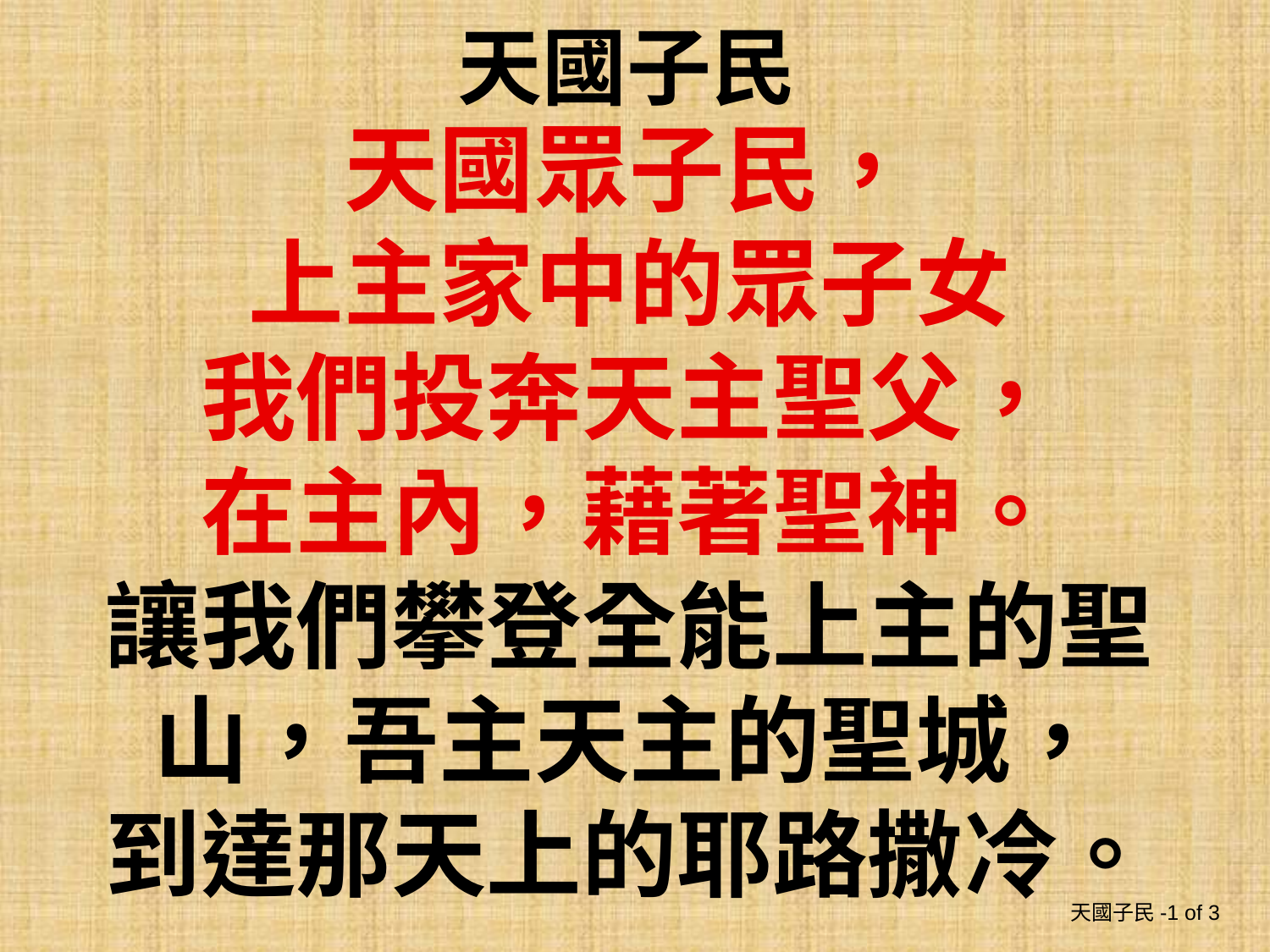

天國子民
天國眾子民，
上主家中的眾子女
我們投奔天主聖父，
在主內，藉著聖神。
讓我們攀登全能上主的聖山，吾主天主的聖城，
到達那天上的耶路撒冷。

天國子民-1 of 3